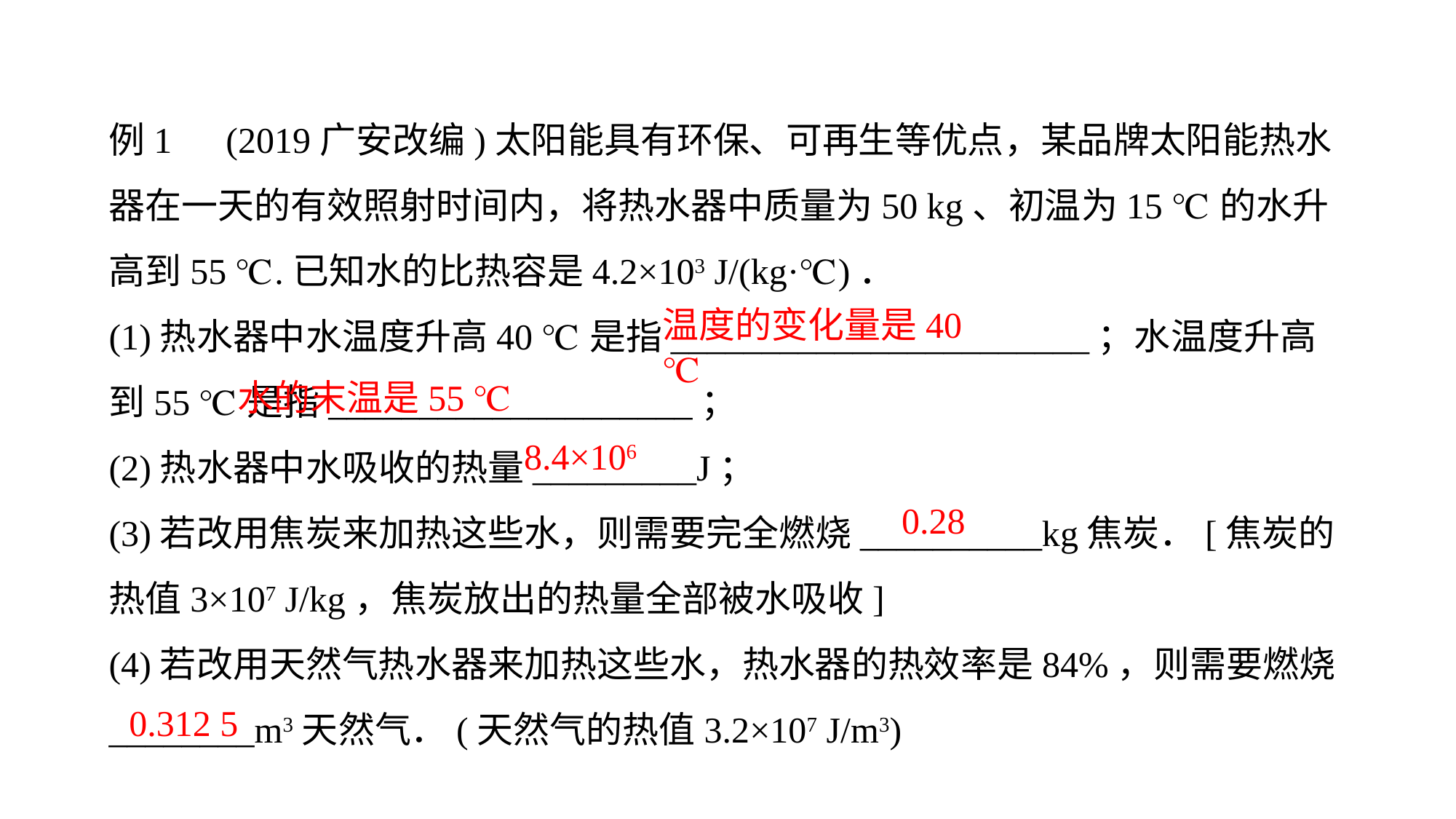

例1　(2019广安改编)太阳能具有环保、可再生等优点，某品牌太阳能热水器在一天的有效照射时间内，将热水器中质量为50 kg、初温为15 ℃的水升高到55 ℃.已知水的比热容是4.2×103 J/(kg·℃)．
(1)热水器中水温度升高40 ℃是指_______________________；水温度升高到55 ℃是指____________________；
(2)热水器中水吸收的热量_________J；
(3)若改用焦炭来加热这些水，则需要完全燃烧__________kg焦炭．[焦炭的热值3×107 J/kg，焦炭放出的热量全部被水吸收]
(4)若改用天然气热水器来加热这些水，热水器的热效率是84%，则需要燃烧________m3天然气．(天然气的热值3.2×107 J/m3)
温度的变化量是40 ℃
水的末温是55 ℃
8.4×106
0.28
0.312 5